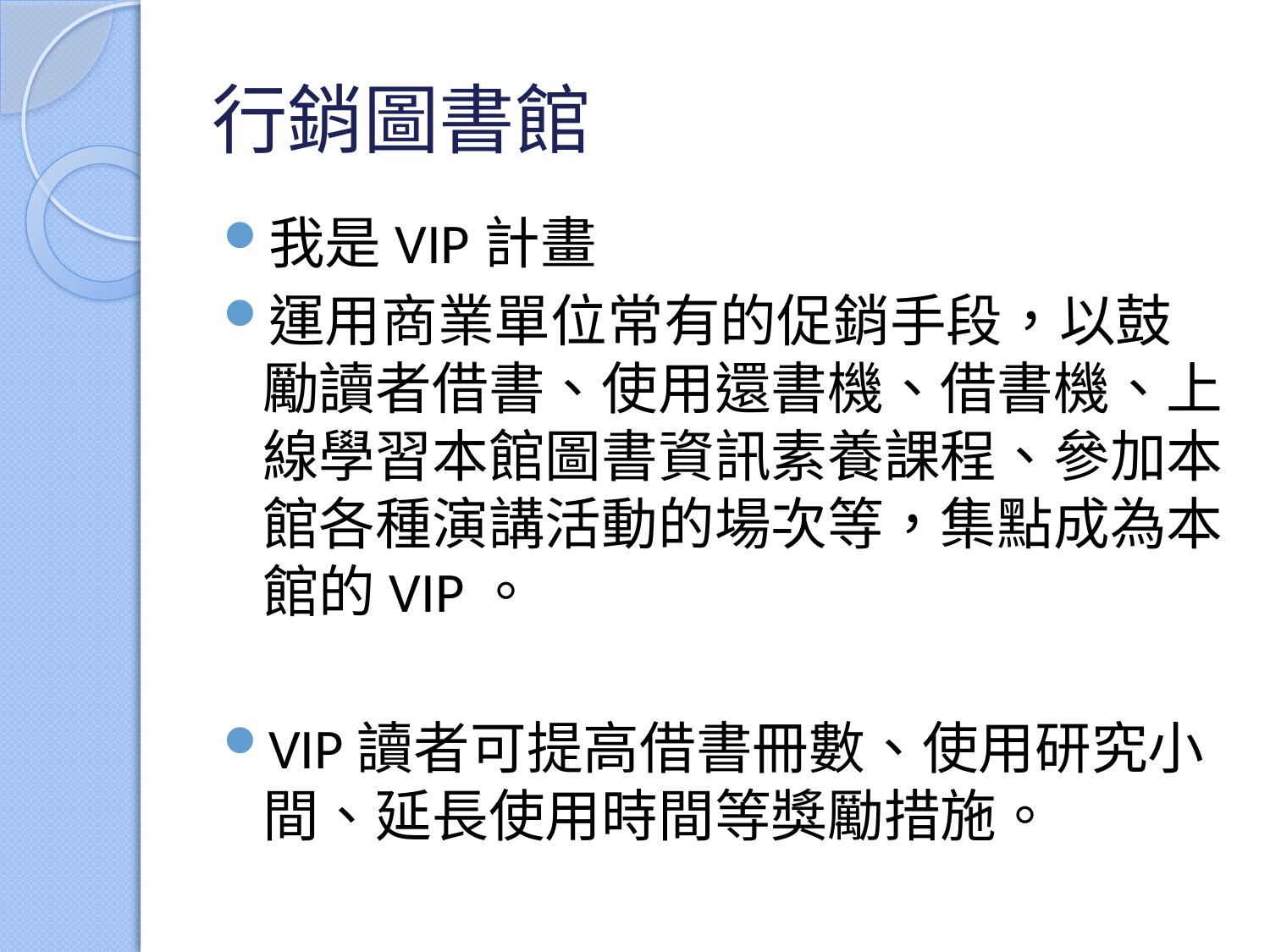

# 行銷圖書館
我是VIP計畫
運用商業單位常有的促銷手段，以鼓勵讀者借書、使用還書機、借書機、上線學習本館圖書資訊素養課程、參加本館各種演講活動的場次等，集點成為本館的VIP。

VIP讀者可提高借書冊數、使用研究小間、延長使用時間等獎勵措施。